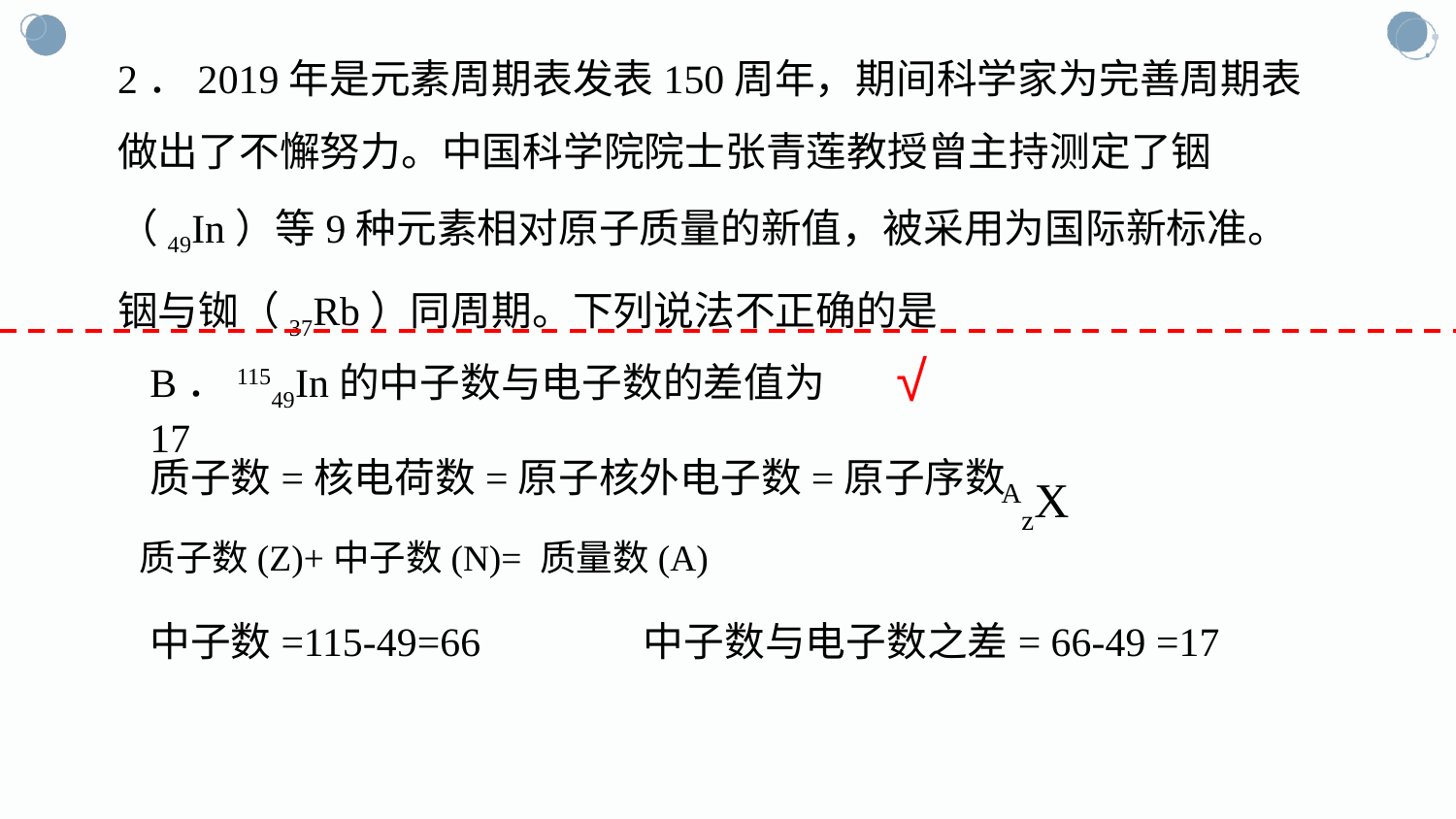

2．2019年是元素周期表发表150周年，期间科学家为完善周期表做出了不懈努力。中国科学院院士张青莲教授曾主持测定了铟（49In）等9种元素相对原子质量的新值，被采用为国际新标准。铟与铷（37Rb）同周期。下列说法不正确的是
√
B．11549In的中子数与电子数的差值为17
质子数=核电荷数=原子核外电子数=原子序数
AzX
质子数(Z)+中子数(N)= 质量数(A)
中子数=115-49=66               中子数与电子数之差= 66-49 =17